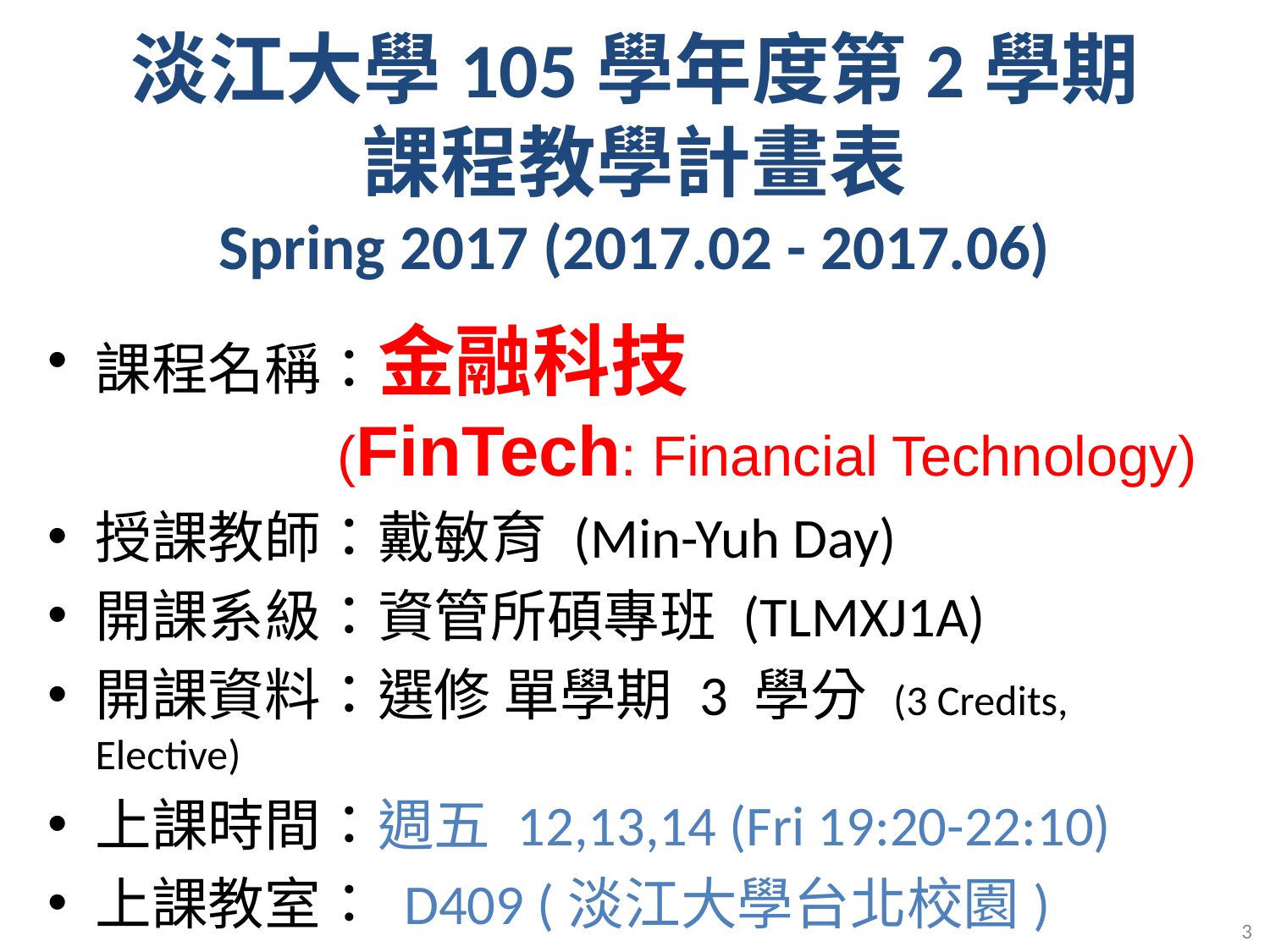

# 淡江大學105學年度第2學期 課程教學計畫表 Spring 2017 (2017.02 - 2017.06)
課程名稱：金融科技
                  (FinTech: Financial Technology)
授課教師：戴敏育 (Min-Yuh Day)
開課系級：資管所碩專班 (TLMXJ1A)
開課資料：選修 單學期 3 學分 (3 Credits, Elective)
上課時間：週五 12,13,14 (Fri 19:20-22:10)
上課教室： D409 (淡江大學台北校園)
3